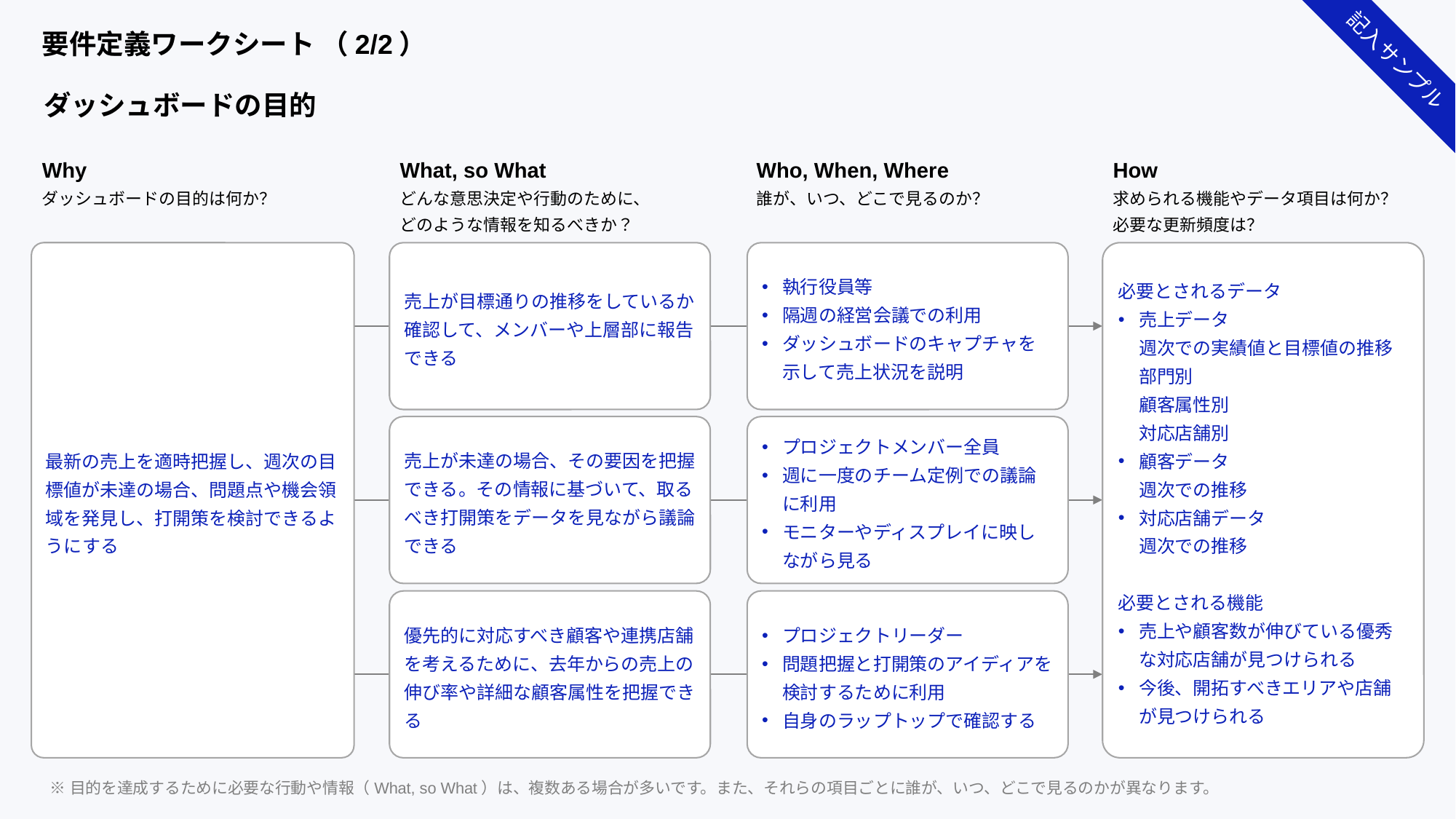

要件定義ワークシート （2/2）
記入サンプル
ダッシュボードの目的
Why
ダッシュボードの目的は何か？
What, so What
どんな意思決定や行動のために、
どのような情報を知るべきか？
Who, When, Where
誰が、いつ、どこで見るのか？
How
求められる機能やデータ項目は何か？
必要な更新頻度は？
最新の売上を適時把握し、週次の目標値が未達の場合、問題点や機会領域を発見し、打開策を検討できるようにする
売上が目標通りの推移をしているか確認して、メンバーや上層部に報告できる
執行役員等
隔週の経営会議での利用
ダッシュボードのキャプチャを示して売上状況を説明
必要とされるデータ
売上データ
週次での実績値と目標値の推移
部門別
顧客属性別
対応店舗別
顧客データ
週次での推移
対応店舗データ
週次での推移

必要とされる機能
売上や顧客数が伸びている優秀な対応店舗が見つけられる
今後、開拓すべきエリアや店舗が見つけられる
売上が未達の場合、その要因を把握できる。その情報に基づいて、取るべき打開策をデータを見ながら議論できる
プロジェクトメンバー全員
週に一度のチーム定例での議論に利用
モニターやディスプレイに映しながら見る
優先的に対応すべき顧客や連携店舗を考えるために、去年からの売上の伸び率や詳細な顧客属性を把握できる
プロジェクトリーダー
問題把握と打開策のアイディアを検討するために利用
自身のラップトップで確認する

※目的を達成するために必要な行動や情報（What, so What）は、複数ある場合が多いです。また、それらの項目ごとに誰が、いつ、どこで見るのかが異なります。